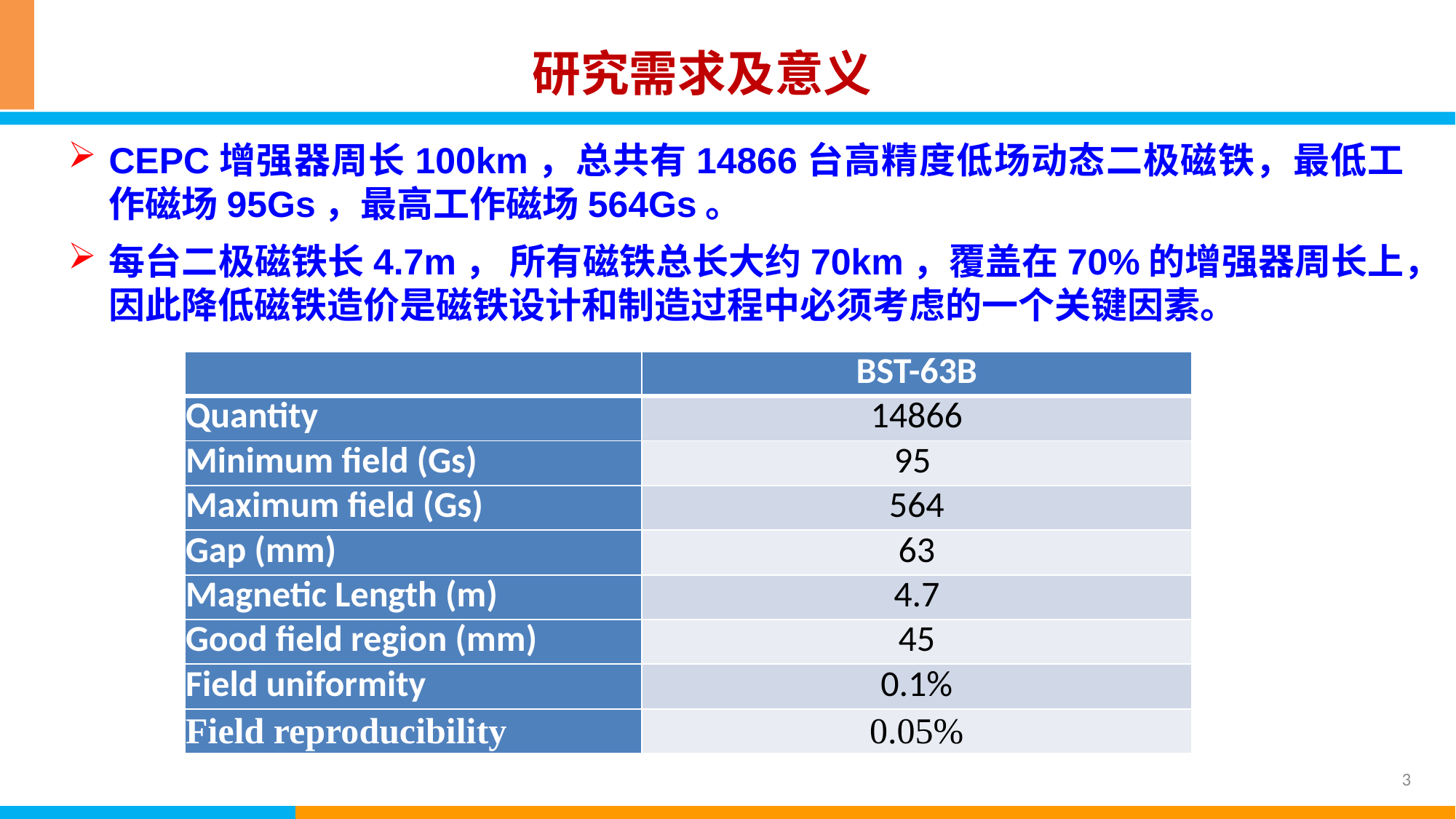

研究需求及意义
CEPC增强器周长100km，总共有14866台高精度低场动态二极磁铁，最低工作磁场95Gs，最高工作磁场564Gs。
每台二极磁铁长4.7m， 所有磁铁总长大约70km，覆盖在70%的增强器周长上，因此降低磁铁造价是磁铁设计和制造过程中必须考虑的一个关键因素。
|  | BST-63B |
| --- | --- |
| Quantity | 14866 |
| Minimum field (Gs) | 95 |
| Maximum field (Gs) | 564 |
| Gap (mm) | 63 |
| Magnetic Length (m) | 4.7 |
| Good field region (mm) | 45 |
| Field uniformity | 0.1% |
| Field reproducibility | 0.05% |
3